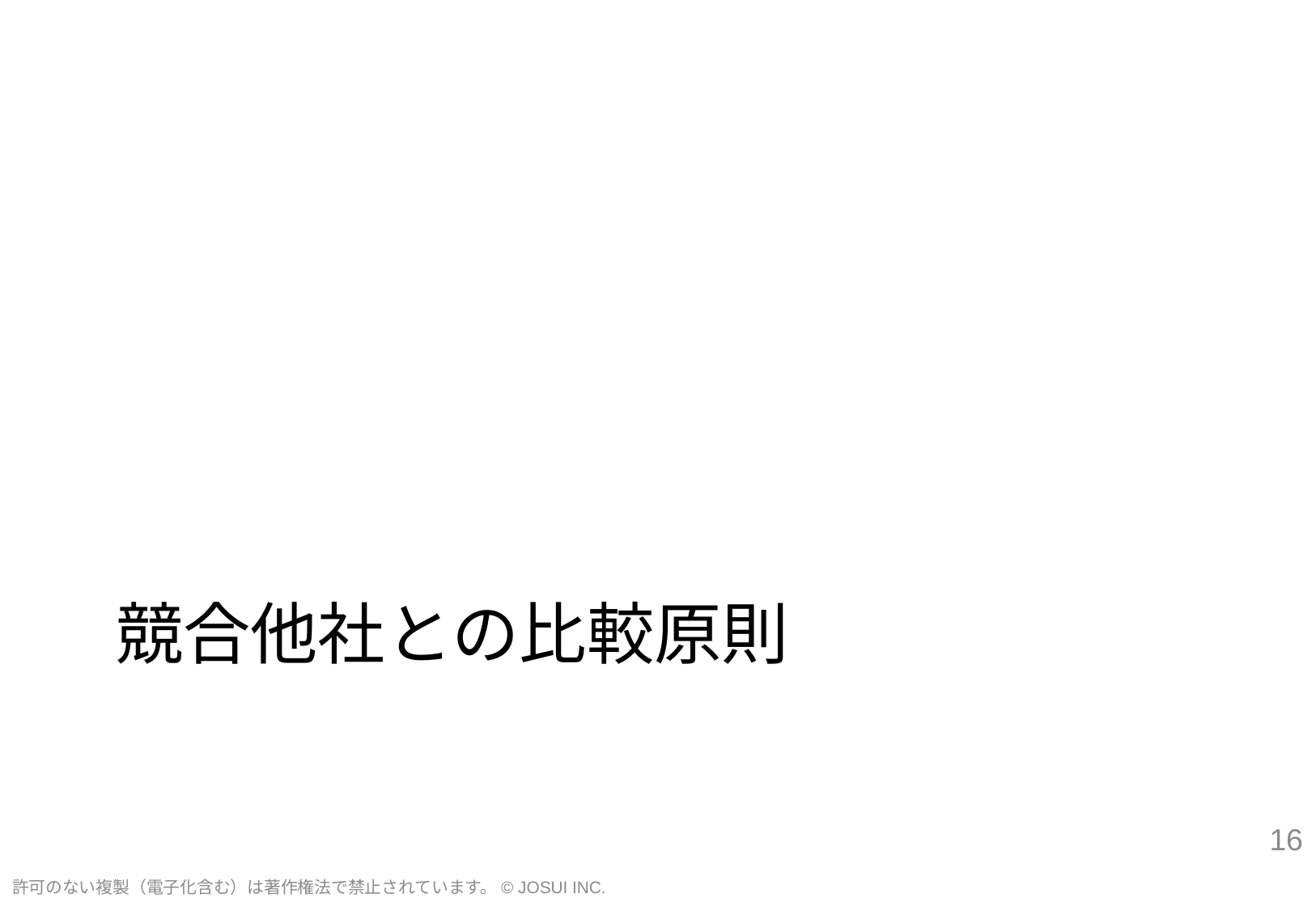

# 競合他社との比較原則
16
許可のない複製（電子化含む）は著作権法で禁止されています。© JOSUI INC.